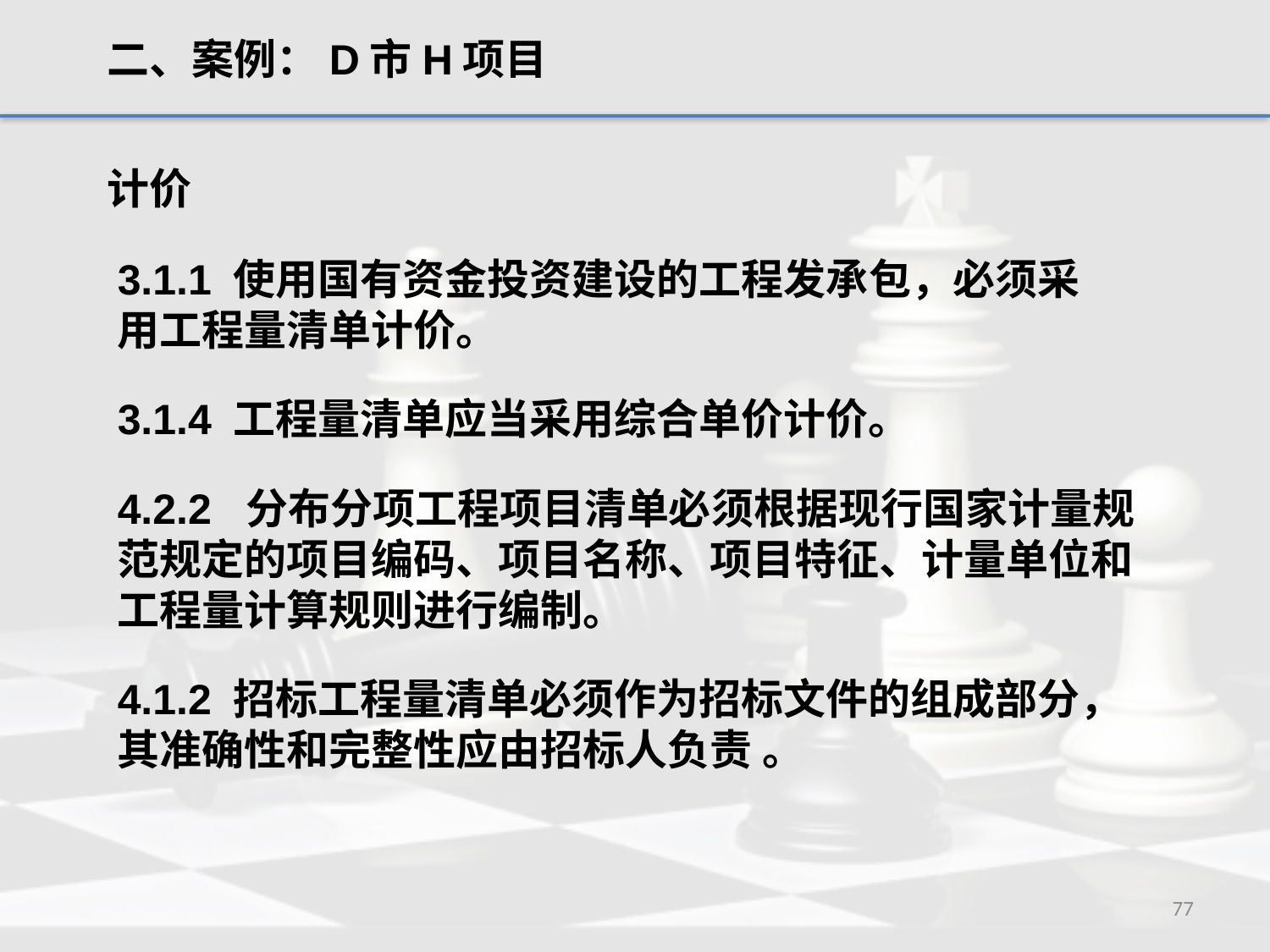

二、案例：D市H项目
计价
3.1.1 使用国有资金投资建设的工程发承包，必须采用工程量清单计价。
3.1.4 工程量清单应当采用综合单价计价。
4.2.2  分布分项工程项目清单必须根据现行国家计量规范规定的项目编码、项目名称、项目特征、计量单位和工程量计算规则进行编制。
4.1.2 招标工程量清单必须作为招标文件的组成部分，其准确性和完整性应由招标人负责 。

77